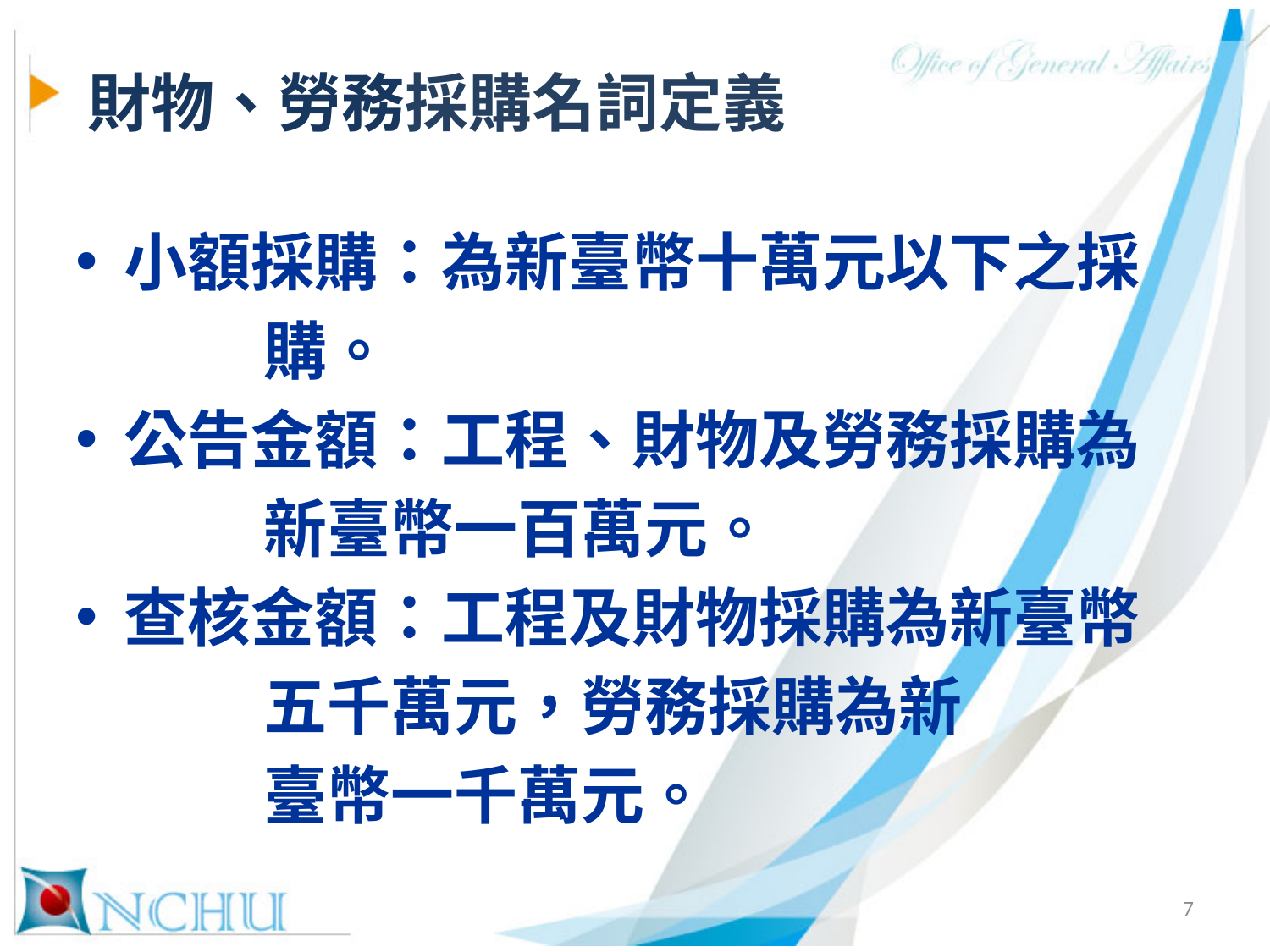

# 財物、勞務採購名詞定義
小額採購：為新臺幣十萬元以下之採
            購。
公告金額：工程、財物及勞務採購為
            新臺幣一百萬元。
查核金額：工程及財物採購為新臺幣
            五千萬元，勞務採購為新
            臺幣一千萬元。

7